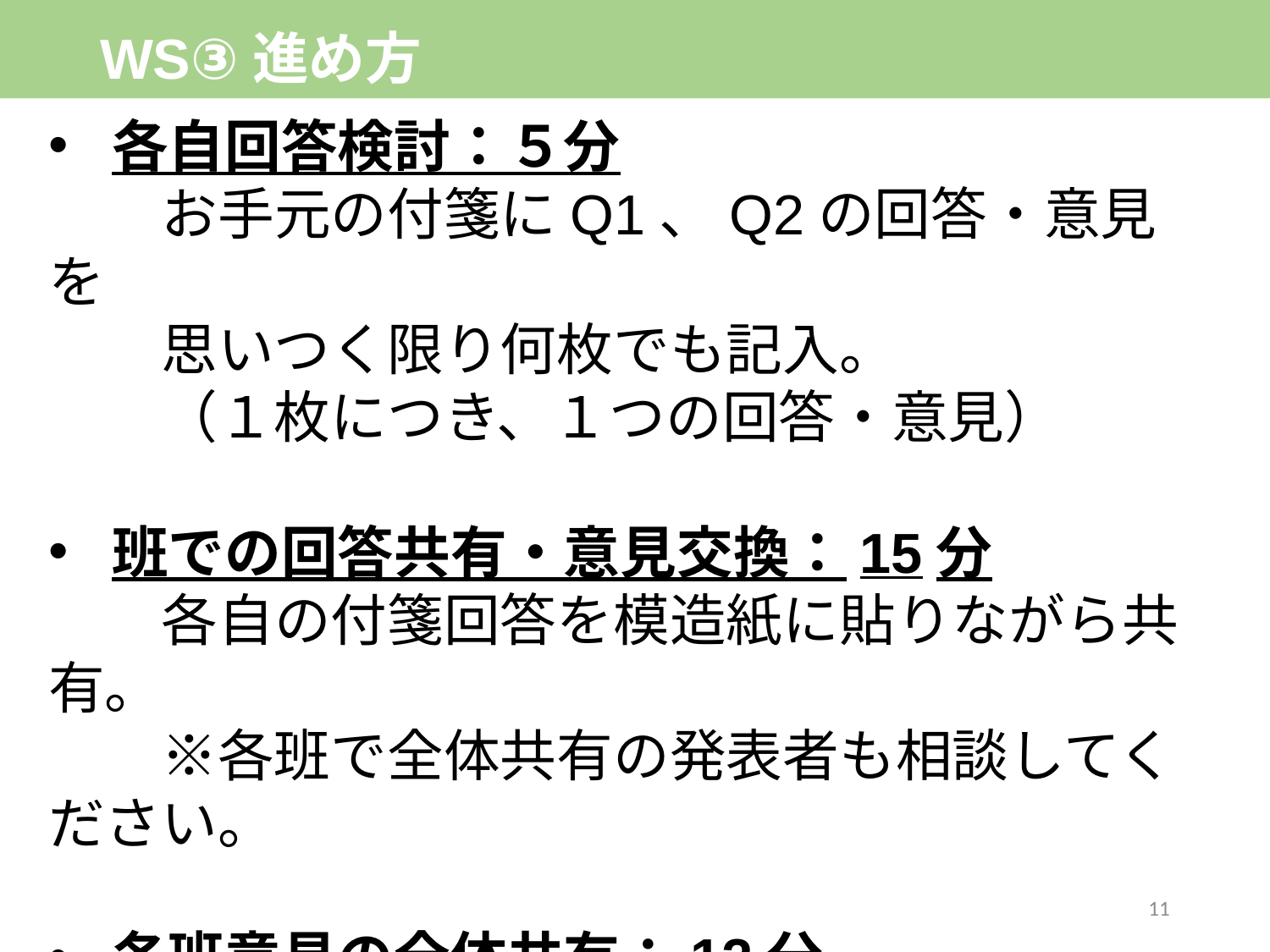

# WS③進め方
各自回答検討：５分
　　お手元の付箋にQ1、Q2の回答・意見を
　　思いつく限り何枚でも記入。
　　（１枚につき、１つの回答・意見）

班での回答共有・意見交換：15分
　　各自の付箋回答を模造紙に貼りながら共有。
　　※各班で全体共有の発表者も相談してください。

各班意見の全体共有：12分
　　各班の意見交換の内容を簡単に共有願います。

11